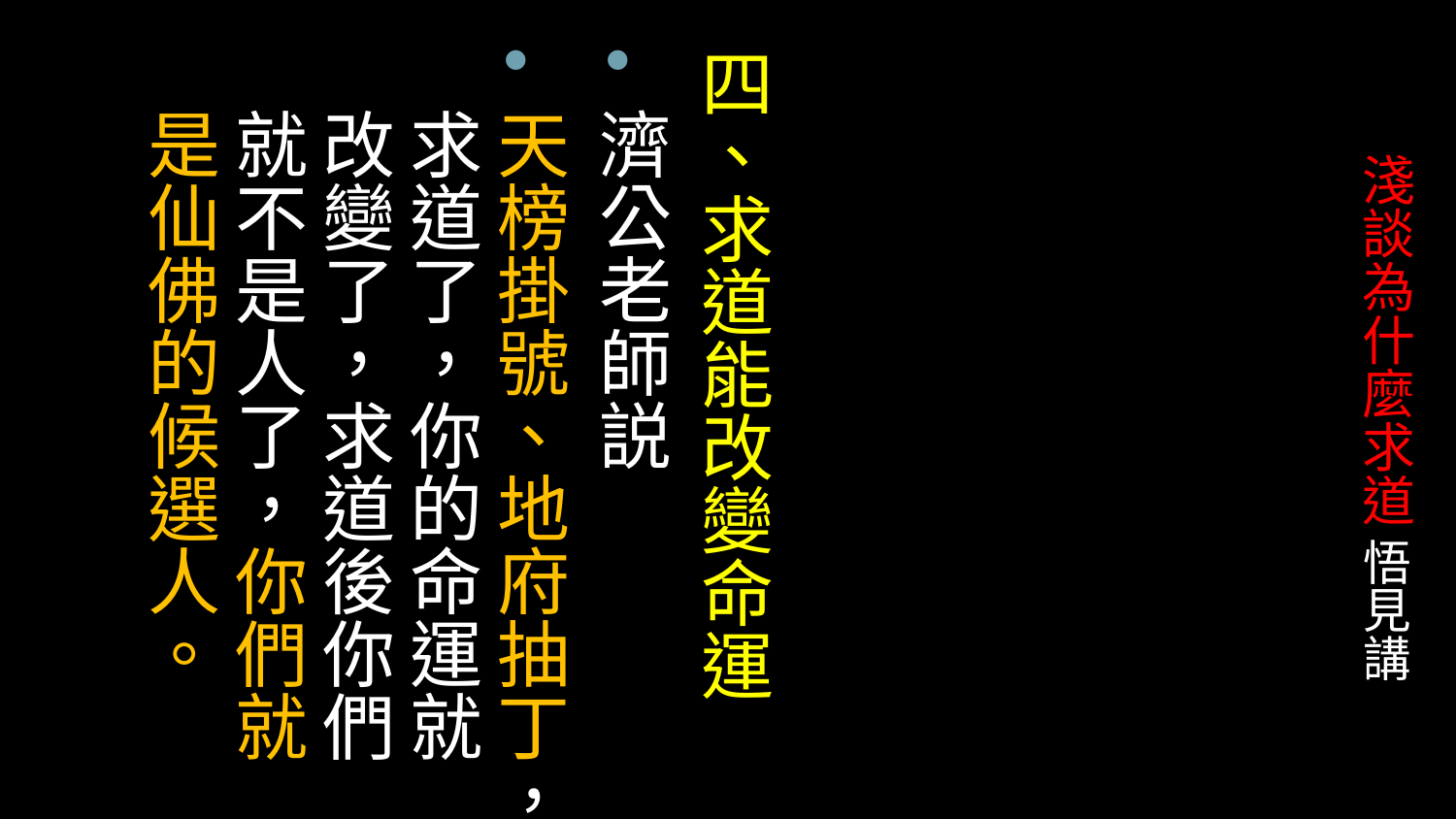

四、求道能改變命運
濟公老師説
天榜掛號、地府抽丁，求道了，你的命運就改變了，求道後你們就不是人了，你們就是仙佛的候選人。

# 淺談為什麼求道 悟見講